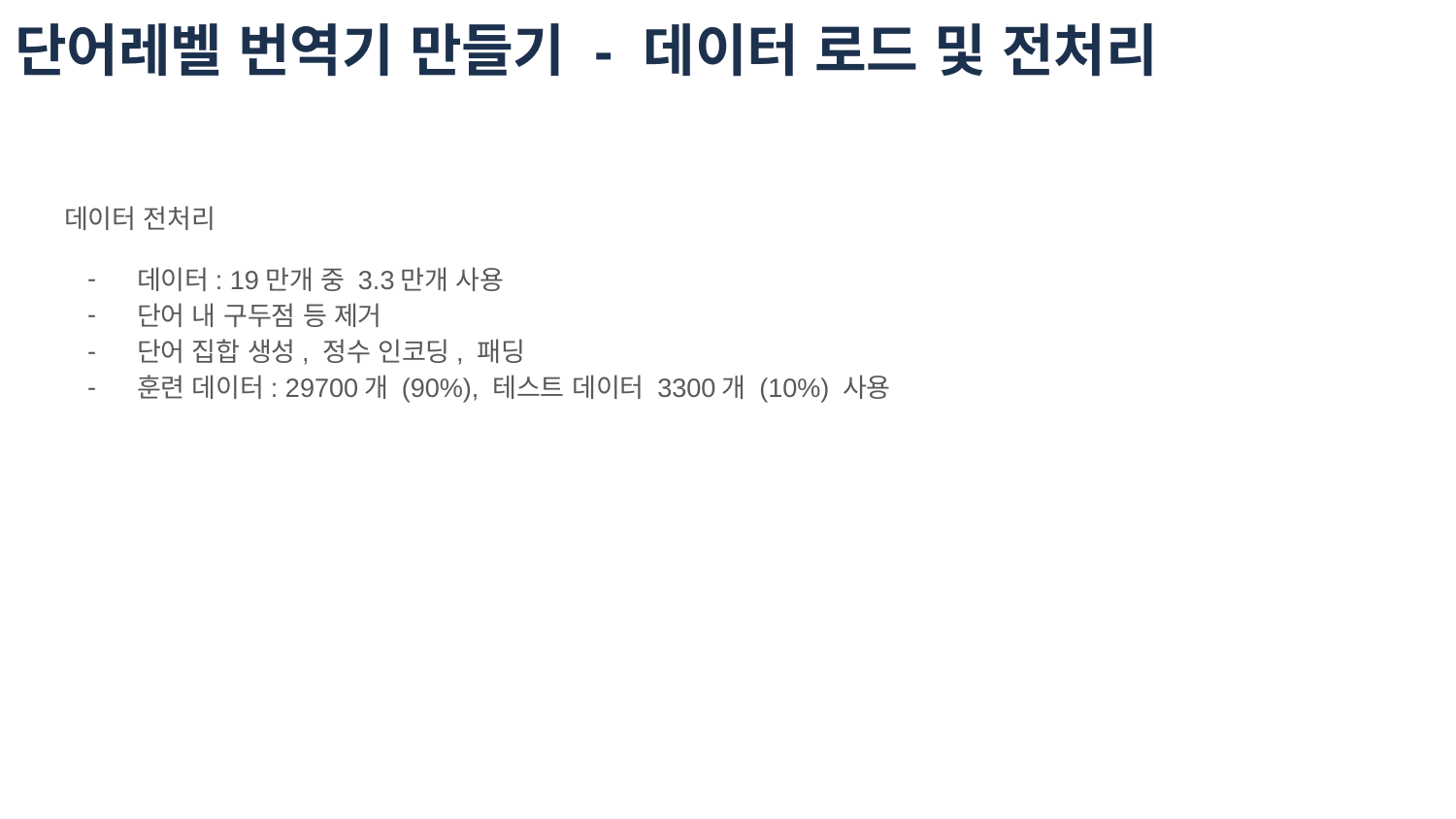

단어레벨 번역기 만들기 - 데이터 로드 및 전처리
데이터 전처리
데이터: 19만개 중 3.3만개 사용
단어 내 구두점 등 제거
단어 집합 생성, 정수 인코딩, 패딩
훈련 데이터: 29700개 (90%), 테스트 데이터 3300개 (10%) 사용